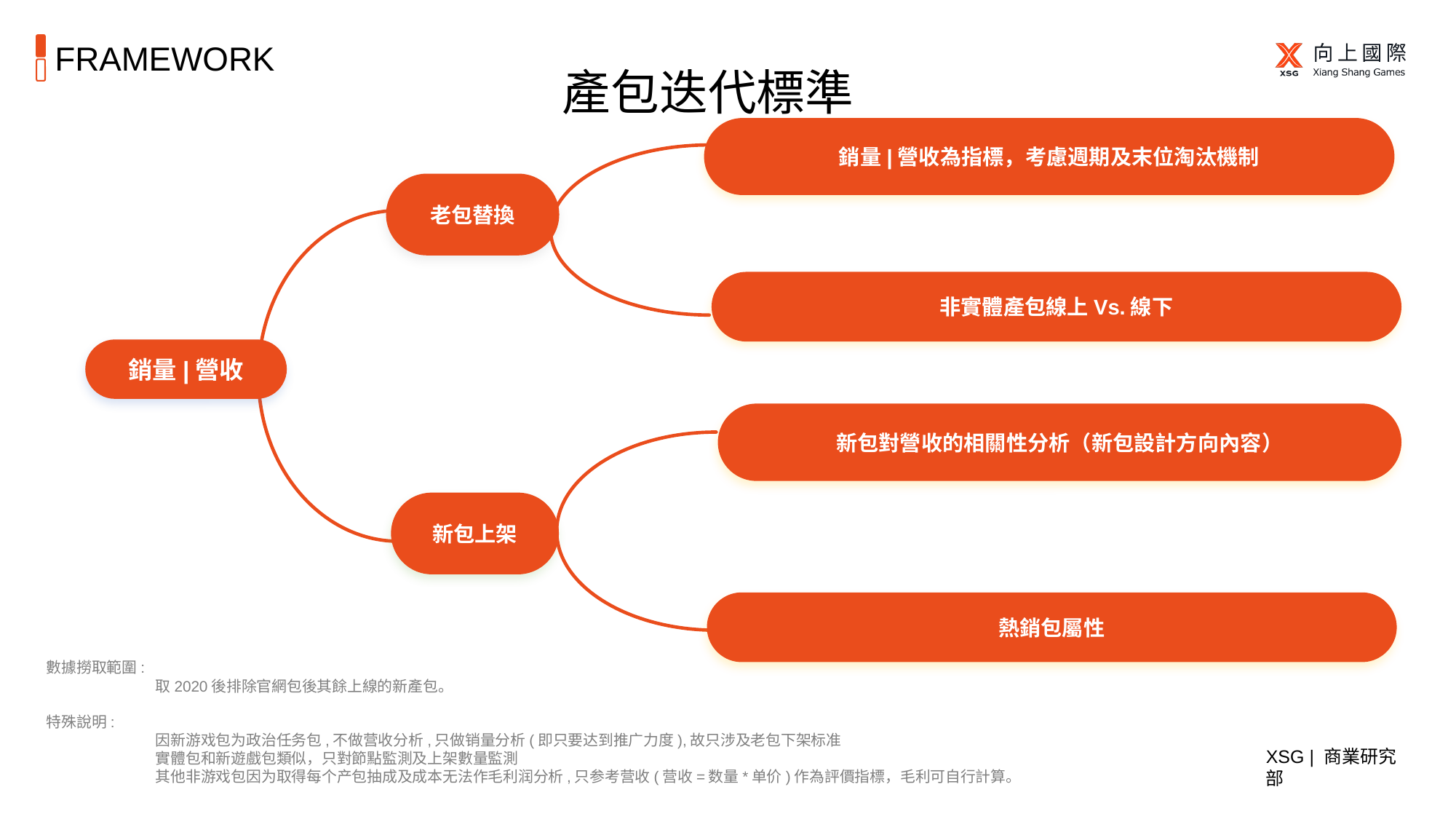

# FRAMEWORK
產包迭代標準
銷量|營收為指標，考慮週期及末位淘汰機制

老包替換

銷量|營收
新包對營收的相關性分析（新包設計方向內容）
新包上架
非實體產包線上Vs.線下

熱銷包屬性
數據撈取範圍:
	取2020後排除官網包後其餘上線的新產包。

特殊說明:
	因新游戏包为政治任务包,不做营收分析,只做销量分析(即只要达到推广力度),故只涉及老包下架标准
	實體包和新遊戲包類似，只對節點監測及上架數量監測
	其他非游戏包因为取得每个产包抽成及成本无法作毛利润分析,只参考营收(营收=数量*单价)作為評價指標，毛利可自行計算。